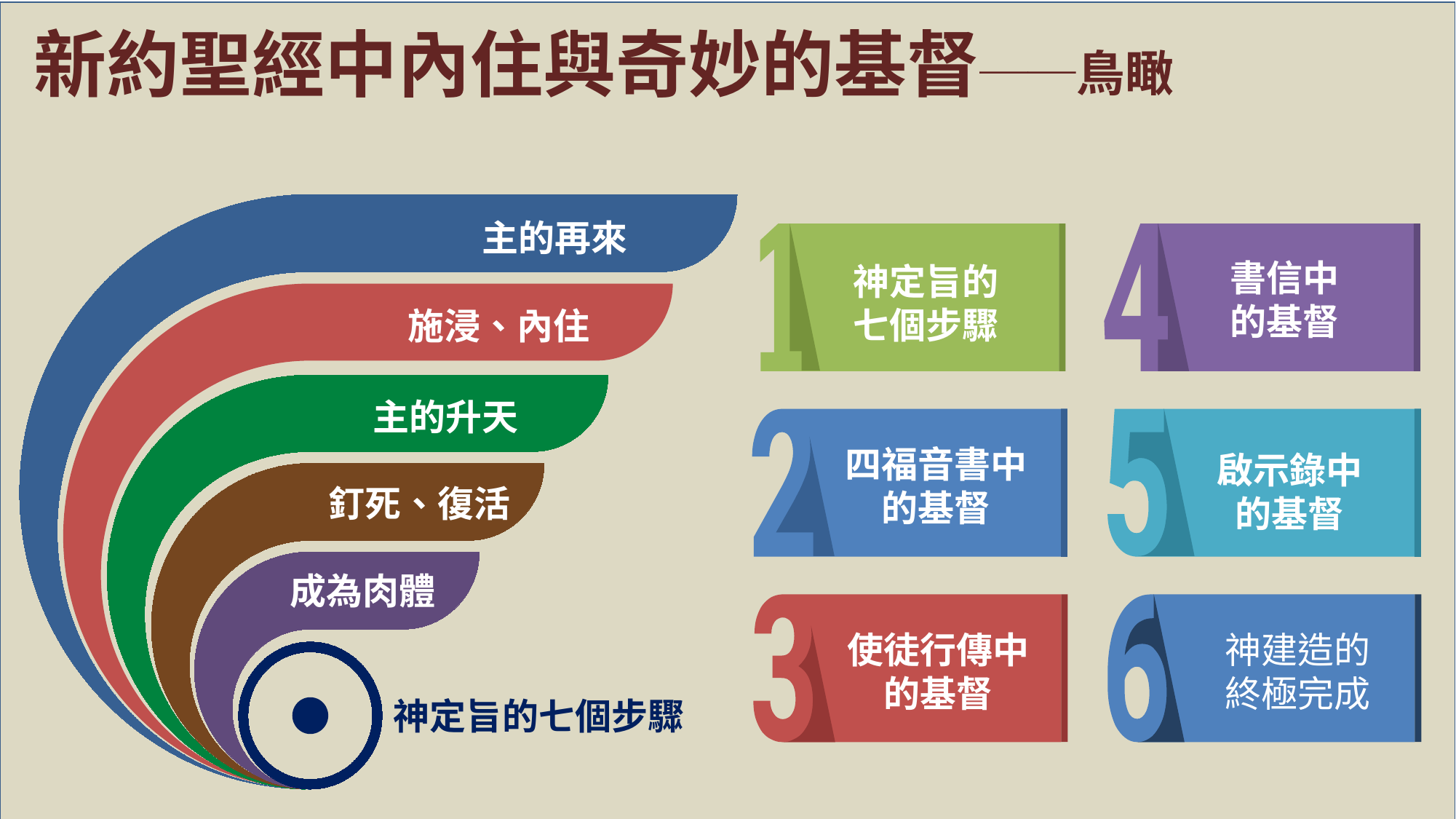

新約聖經中內住與奇妙的基督──鳥瞰

主的再來

書信中
的基督
神定旨的
七個步驟

施浸、內住

主的升天

四福音書中
的基督
啟示錄中
的基督

釘死、復活

成為肉體

使徒行傳中
的基督
神建造的
終極完成

神定旨的七個步驟